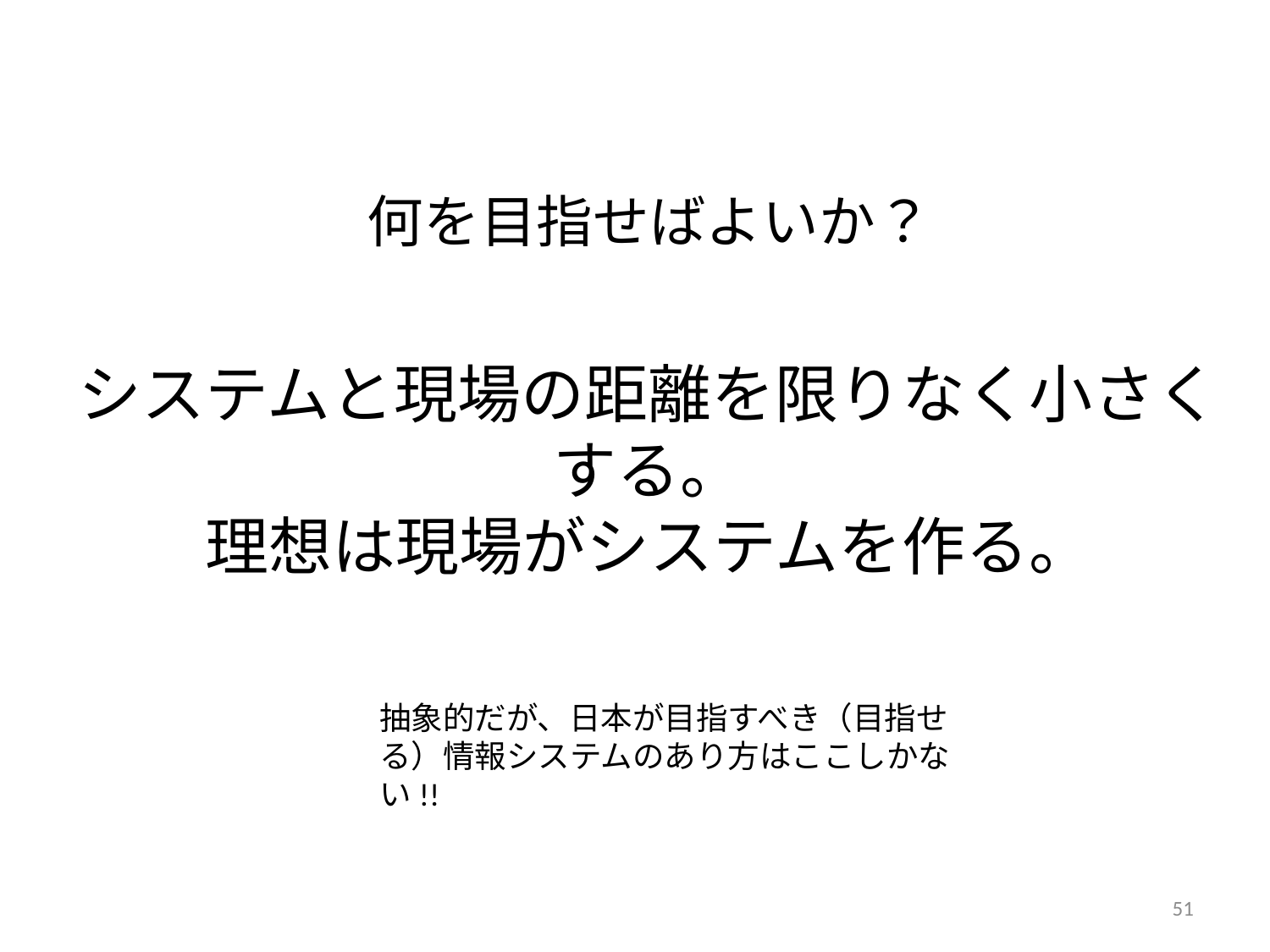

何を目指せばよいか？
システムと現場の距離を限りなく小さくする。
理想は現場がシステムを作る。
抽象的だが、日本が目指すべき（目指せる）情報システムのあり方はここしかない!!
51